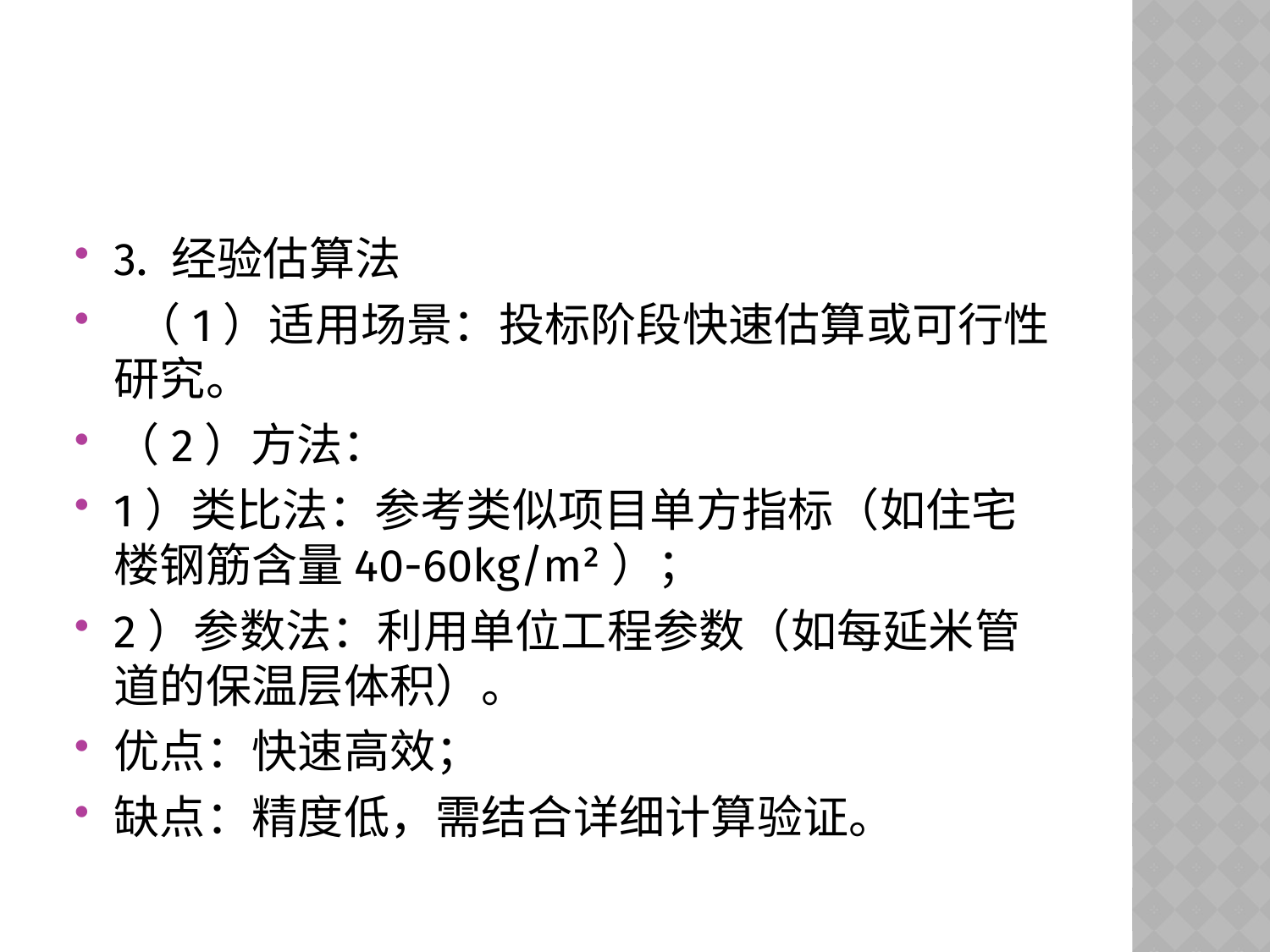

#
3. 经验估算法
 （1）适用场景：投标阶段快速估算或可行性研究。
（2）方法：
1）类比法：参考类似项目单方指标（如住宅楼钢筋含量40-60kg/m²）；
2）参数法：利用单位工程参数（如每延米管道的保温层体积）。
优点：快速高效；
缺点：精度低，需结合详细计算验证。